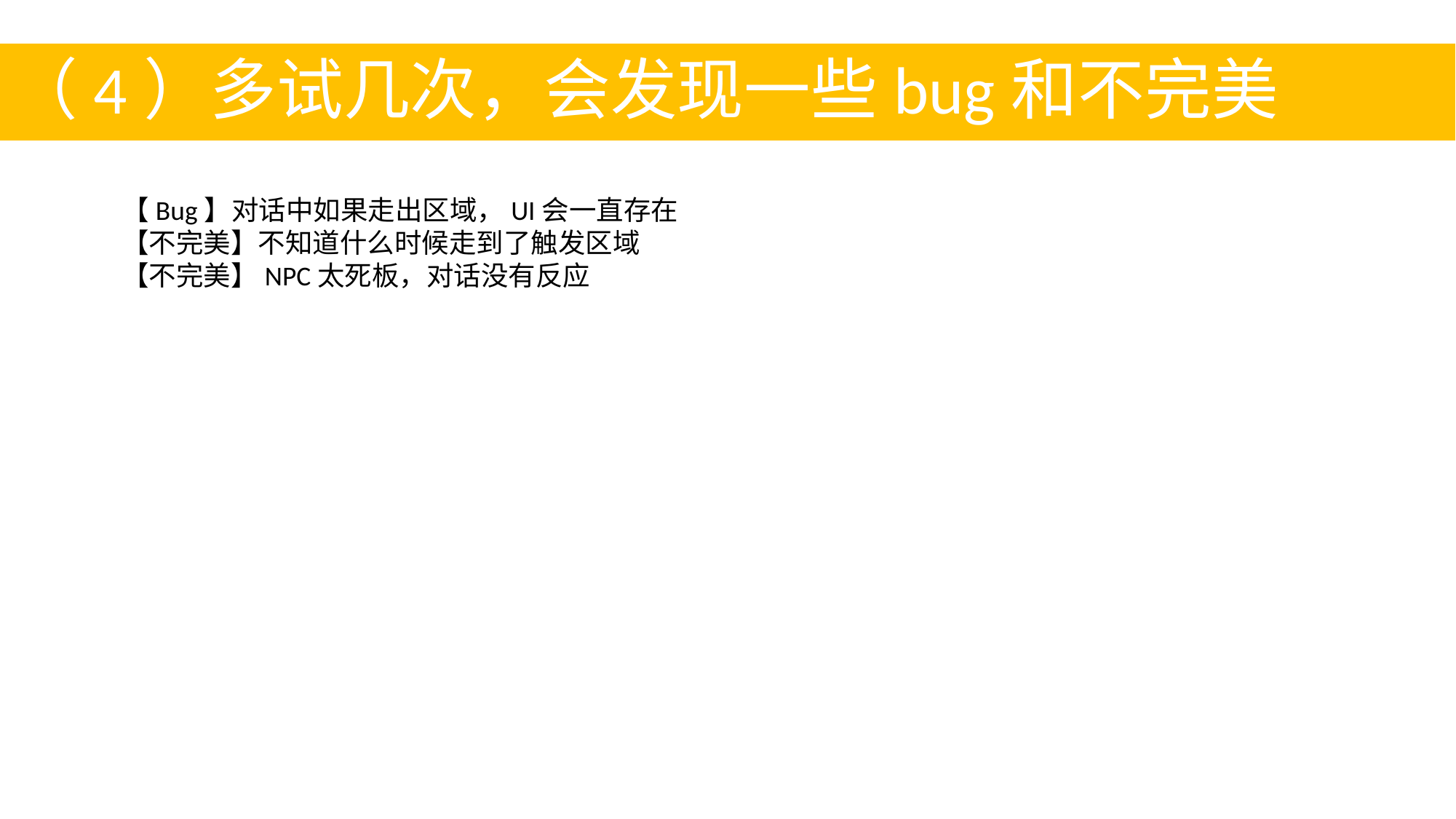

（4）多试几次，会发现一些bug和不完美
【Bug】对话中如果走出区域，UI会一直存在
【不完美】不知道什么时候走到了触发区域
【不完美】NPC太死板，对话没有反应